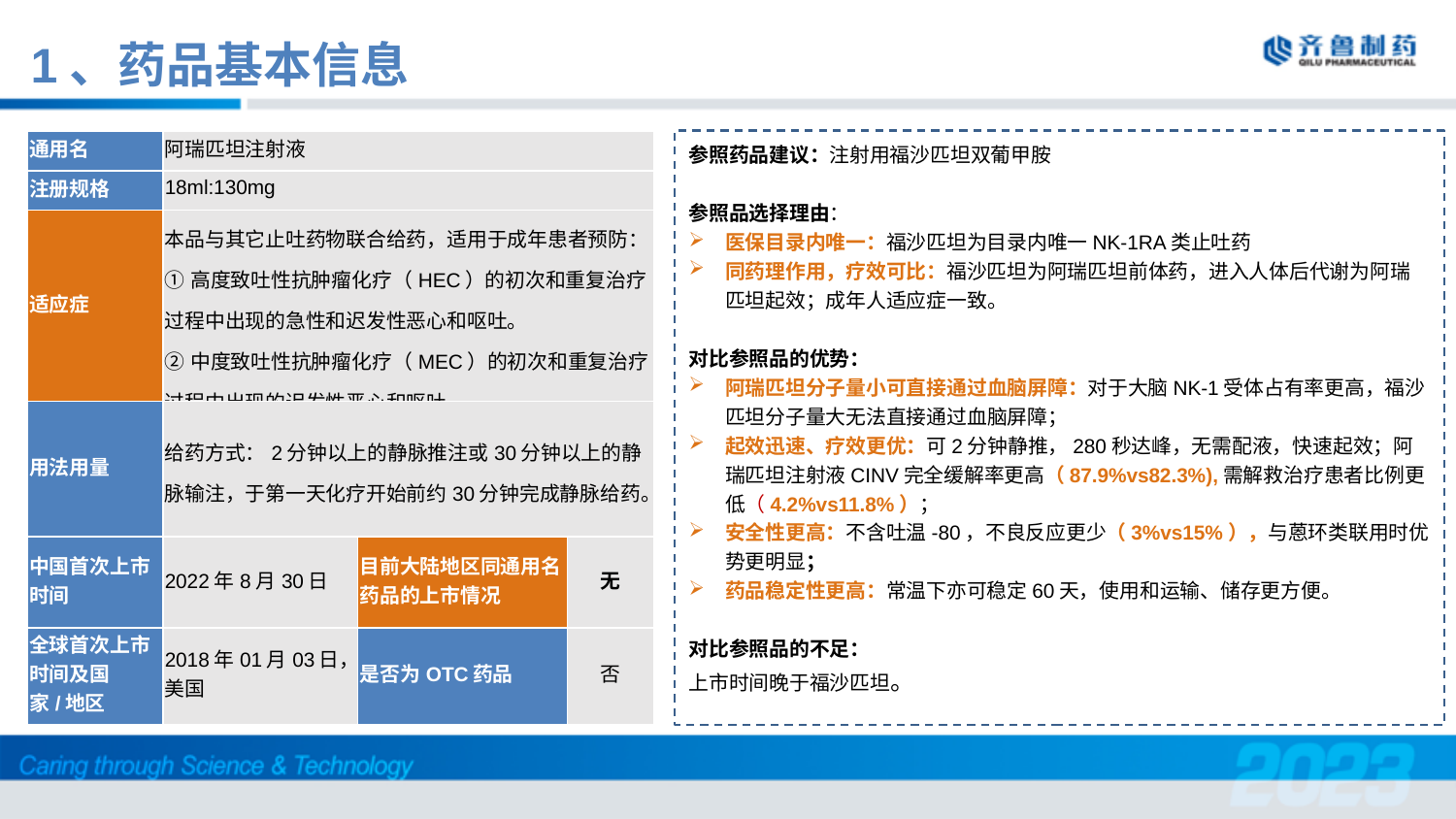

1、药品基本信息
参照药品建议：注射用福沙匹坦双葡甲胺

参照品选择理由：
医保目录内唯一：福沙匹坦为目录内唯一NK-1RA类止吐药
同药理作用，疗效可比：福沙匹坦为阿瑞匹坦前体药，进入人体后代谢为阿瑞匹坦起效；成年人适应症一致。

对比参照品的优势：
阿瑞匹坦分子量小可直接通过血脑屏障：对于大脑NK-1受体占有率更高，福沙匹坦分子量大无法直接通过血脑屏障；
起效迅速、疗效更优：可2分钟静推，280秒达峰，无需配液，快速起效；阿瑞匹坦注射液CINV完全缓解率更高（87.9%vs82.3%),需解救治疗患者比例更低（4.2%vs11.8%）；
安全性更高：不含吐温-80，不良反应更少（3%vs15%），与蒽环类联用时优势更明显；
药品稳定性更高：常温下亦可稳定60天，使用和运输、储存更方便。

对比参照品的不足：
上市时间晚于福沙匹坦。
| 通用名 | 阿瑞匹坦注射液 |  |  |
| --- | --- | --- | --- |
| 注册规格 | 18ml:130mg |  |  |
| 适应症 | 本品与其它止吐药物联合给药，适用于成年患者预防： ①高度致吐性抗肿瘤化疗（HEC）的初次和重复治疗过程中出现的急性和迟发性恶心和呕吐。 ②中度致吐性抗肿瘤化疗（MEC）的初次和重复治疗过程中出现的迟发性恶心和呕吐。 |  |  |
| 用法用量 | 给药方式：2分钟以上的静脉推注或30分钟以上的静脉输注，于第一天化疗开始前约30分钟完成静脉给药。 |  |  |
| 中国首次上市时间 | 2022年8月30日 | 目前大陆地区同通用名药品的上市情况 | 无 |
| 全球首次上市时间及国家/地区 | 2018年01月03日，美国 | 是否为OTC药品 | 否 |
01